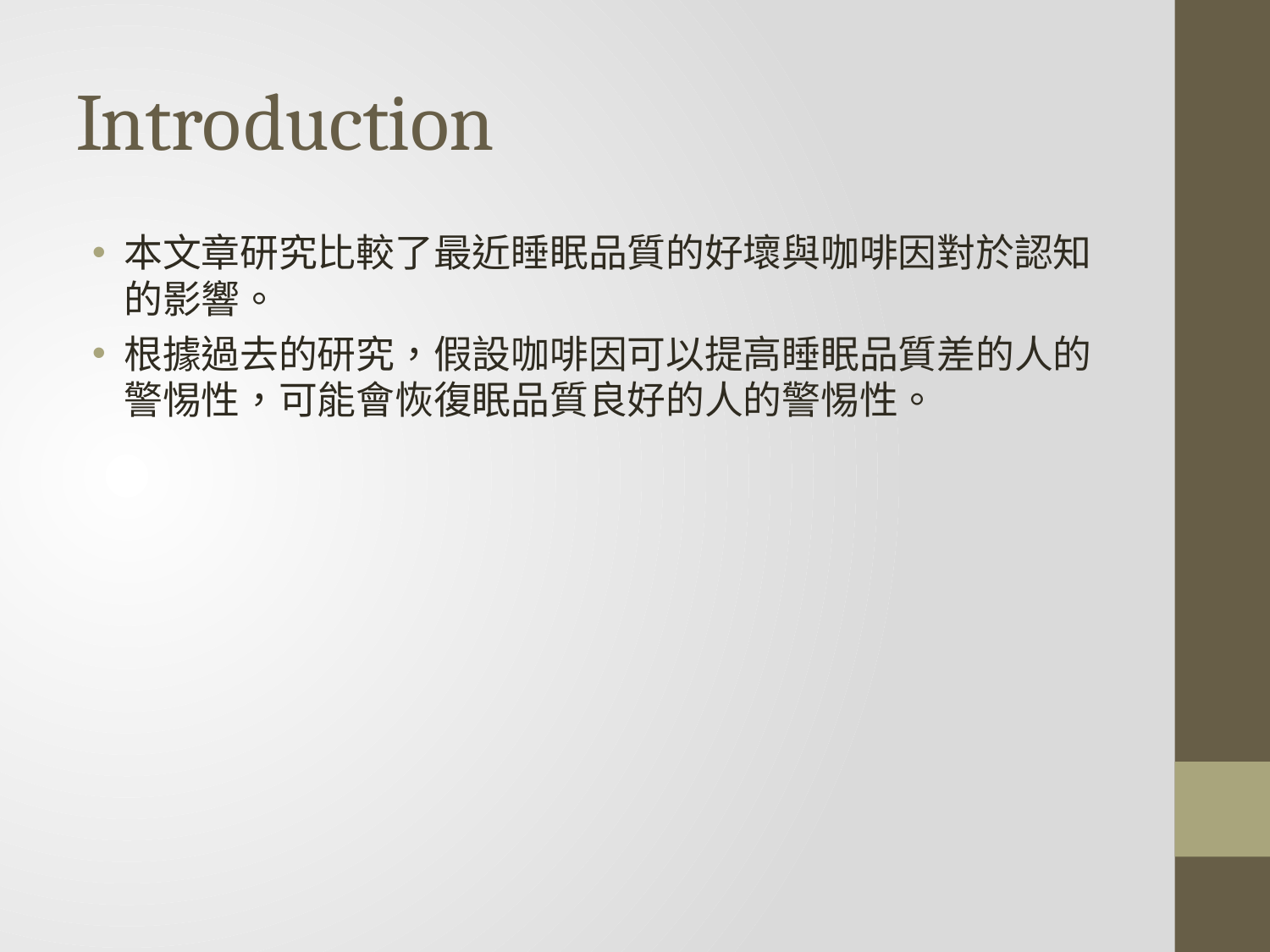

# Introduction
本文章研究比較了最近睡眠品質的好壞與咖啡因對於認知的影響。
根據過去的研究，假設咖啡因可以提高睡眠品質差的人的警惕性，可能會恢復眠品質良好的人的警惕性。